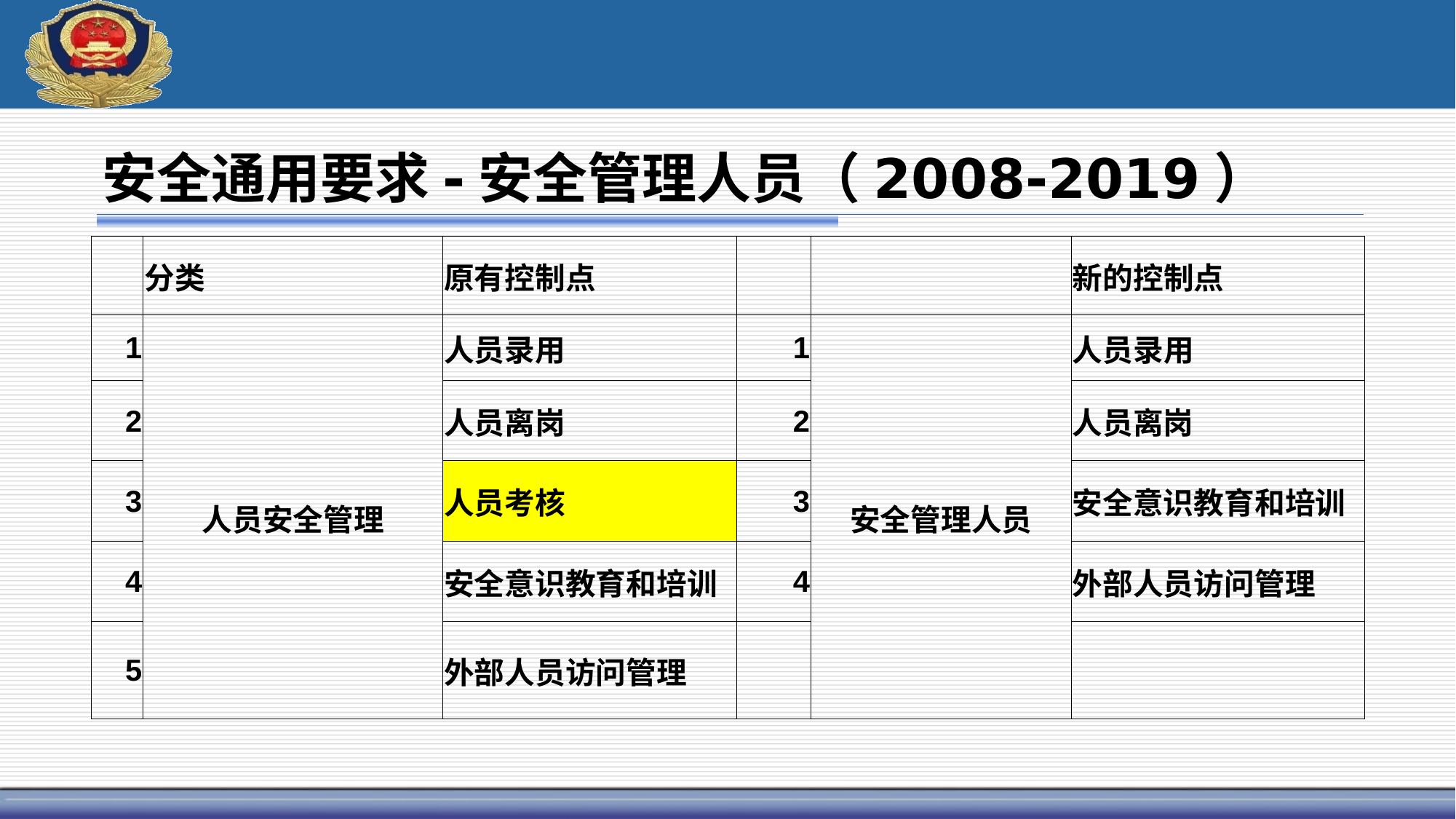

# 安全通用要求-安全管理人员（2008-2019）
|  | 分类 | 原有控制点 |  |  | 新的控制点 |
| --- | --- | --- | --- | --- | --- |
| 1 | 人员安全管理 | 人员录用 | 1 | 安全管理人员 | 人员录用 |
| 2 |  | 人员离岗 | 2 |  | 人员离岗 |
| 3 |  | 人员考核 | 3 |  | 安全意识教育和培训 |
| 4 |  | 安全意识教育和培训 | 4 |  | 外部人员访问管理 |
| 5 |  | 外部人员访问管理 |  |  |  |